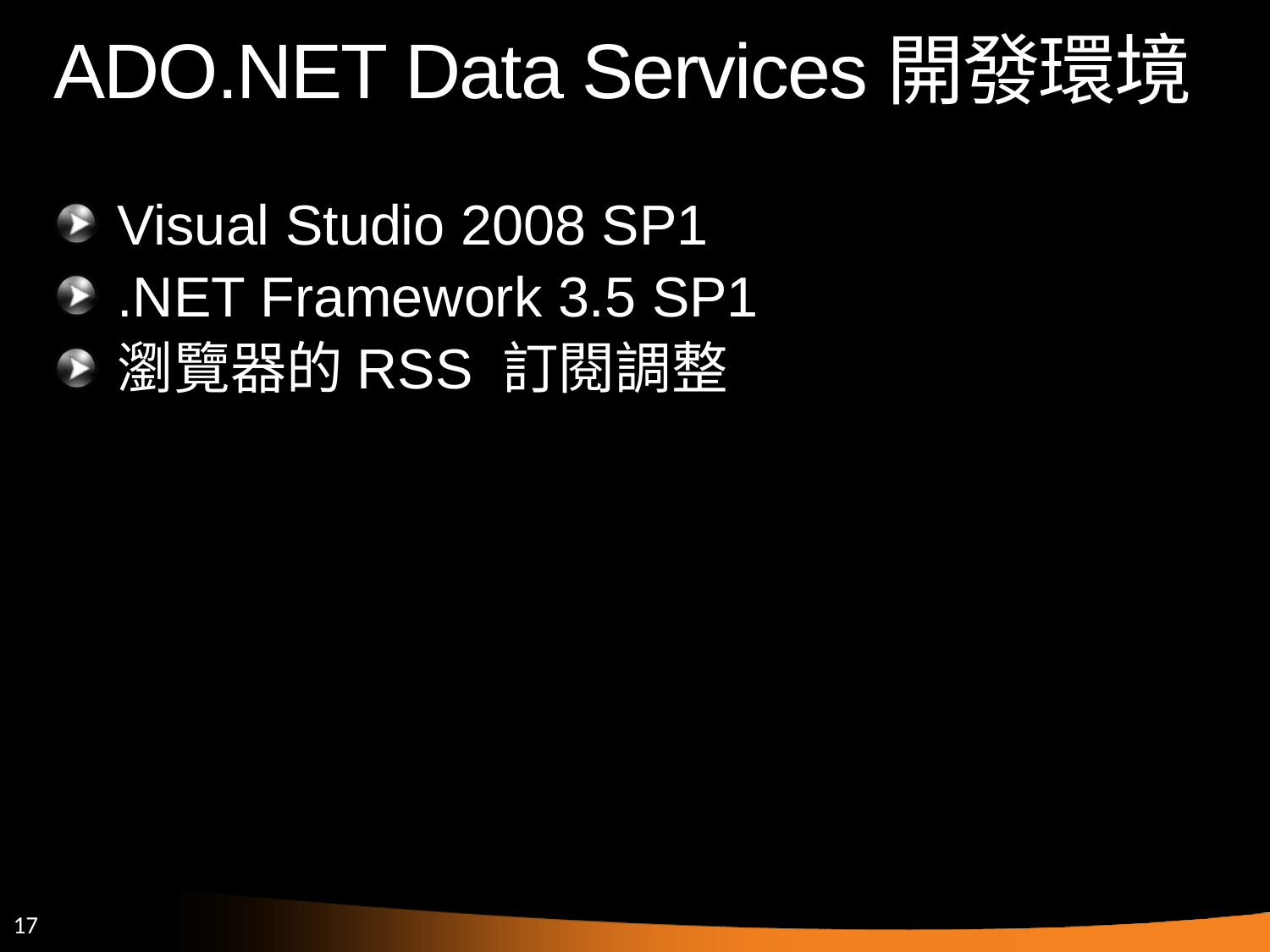

# ADO.NET Data Services開發環境
Visual Studio 2008 SP1
.NET Framework 3.5 SP1
瀏覽器的RSS 訂閱調整